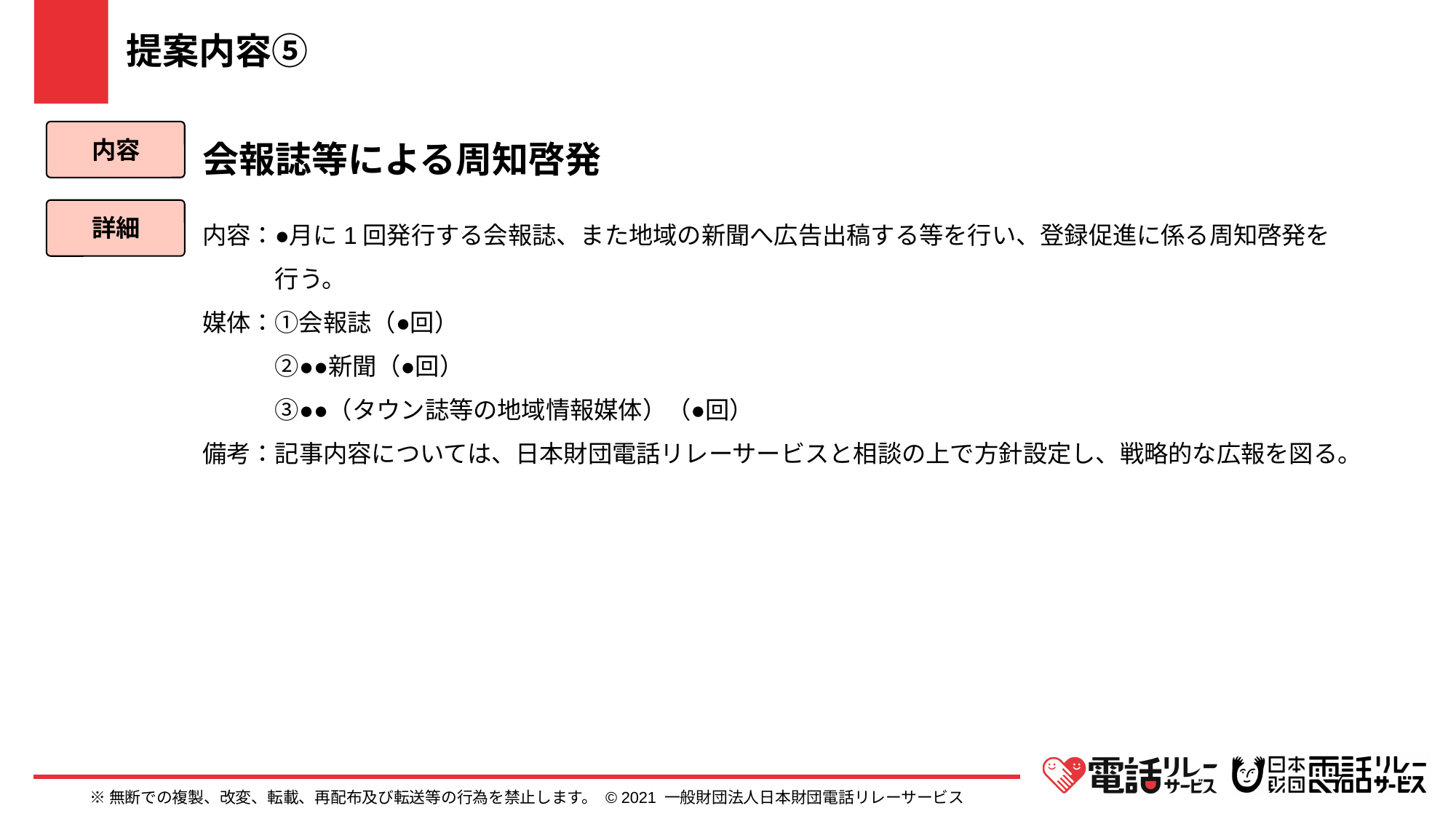

提案内容⑤
会報誌等による周知啓発

内容

内容：●月に1回発行する会報誌、また地域の新聞へ広告出稿する等を行い、登録促進に係る周知啓発を
　　　行う。
媒体：①会報誌（●回）
　　　➁●●新聞（●回）
　　　③●●（タウン誌等の地域情報媒体）（●回）
備考：記事内容については、日本財団電話リレーサービスと相談の上で方針設定し、戦略的な広報を図る。
詳細
7